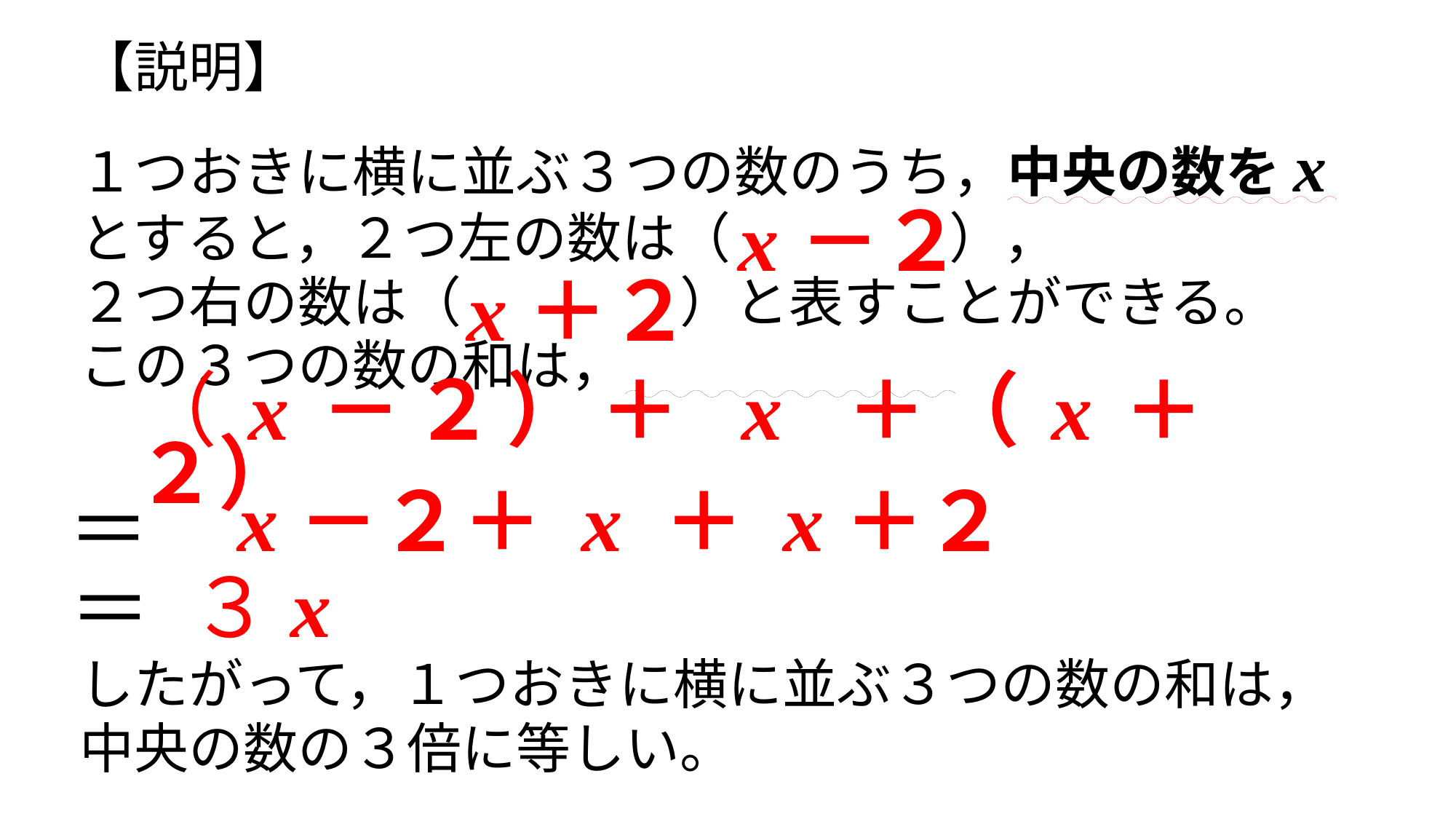

【説明】

１つおきに横に並ぶ３つの数のうち，中央の数をx
とすると，２つ左の数は（　　　　），
２つ右の数は（　　　　）と表すことができる。
この３つの数の和は，

したがって，１つおきに横に並ぶ３つの数の和は，
中央の数の３倍に等しい。
x－２
x＋２
（x－２）＋ x ＋（x＋２）
＝
　x－２＋ x ＋ x＋２
＝
３x